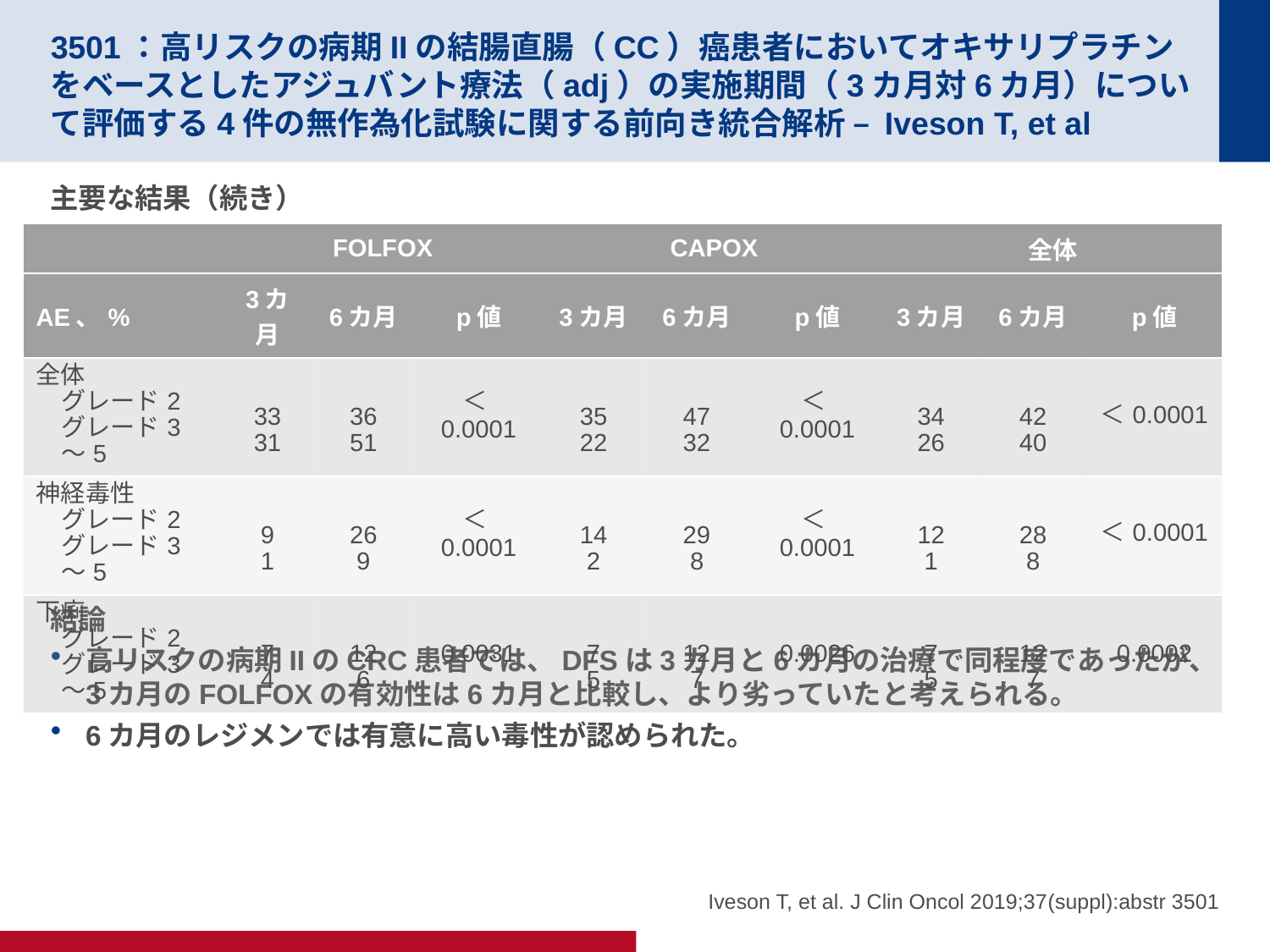

# 3501：高リスクの病期IIの結腸直腸（CC）癌患者においてオキサリプラチンをベースとしたアジュバント療法（adj）の実施期間（3カ月対6カ月）について評価する4件の無作為化試験に関する前向き統合解析 – Iveson T, et al
主要な結果（続き）
結論
高リスクの病期IIのCRC患者では、DFSは3カ月と6カ月の治療で同程度であったが、3カ月のFOLFOXの有効性は6カ月と比較し、より劣っていたと考えられる。
6カ月のレジメンでは有意に高い毒性が認められた。
|  | FOLFOX |  |  | CAPOX |  |  | 全体 |  |  |
| --- | --- | --- | --- | --- | --- | --- | --- | --- | --- |
| AE、% | 3カ月 | 6カ月 | p値 | 3カ月 | 6カ月 | p値 | 3カ月 | 6カ月 | p値 |
| 全体 グレード2 グレード3～5 | 33 31 | 36 51 | ＜0.0001 | 35 22 | 47 32 | ＜0.0001 | 34 26 | 42 40 | ＜0.0001 |
| 神経毒性 グレード2 グレード3～5 | 9 1 | 26 9 | ＜0.0001 | 14 2 | 29 8 | ＜0.0001 | 12 1 | 28 8 | ＜0.0001 |
| 下痢 グレード2 グレード3～5 | 7 4 | 12 6 | 0.0031 | 7 5 | 12 7 | 0.0026 | 7 5 | 12 7 | 0.0002 |
Iveson T, et al. J Clin Oncol 2019;37(suppl):abstr 3501